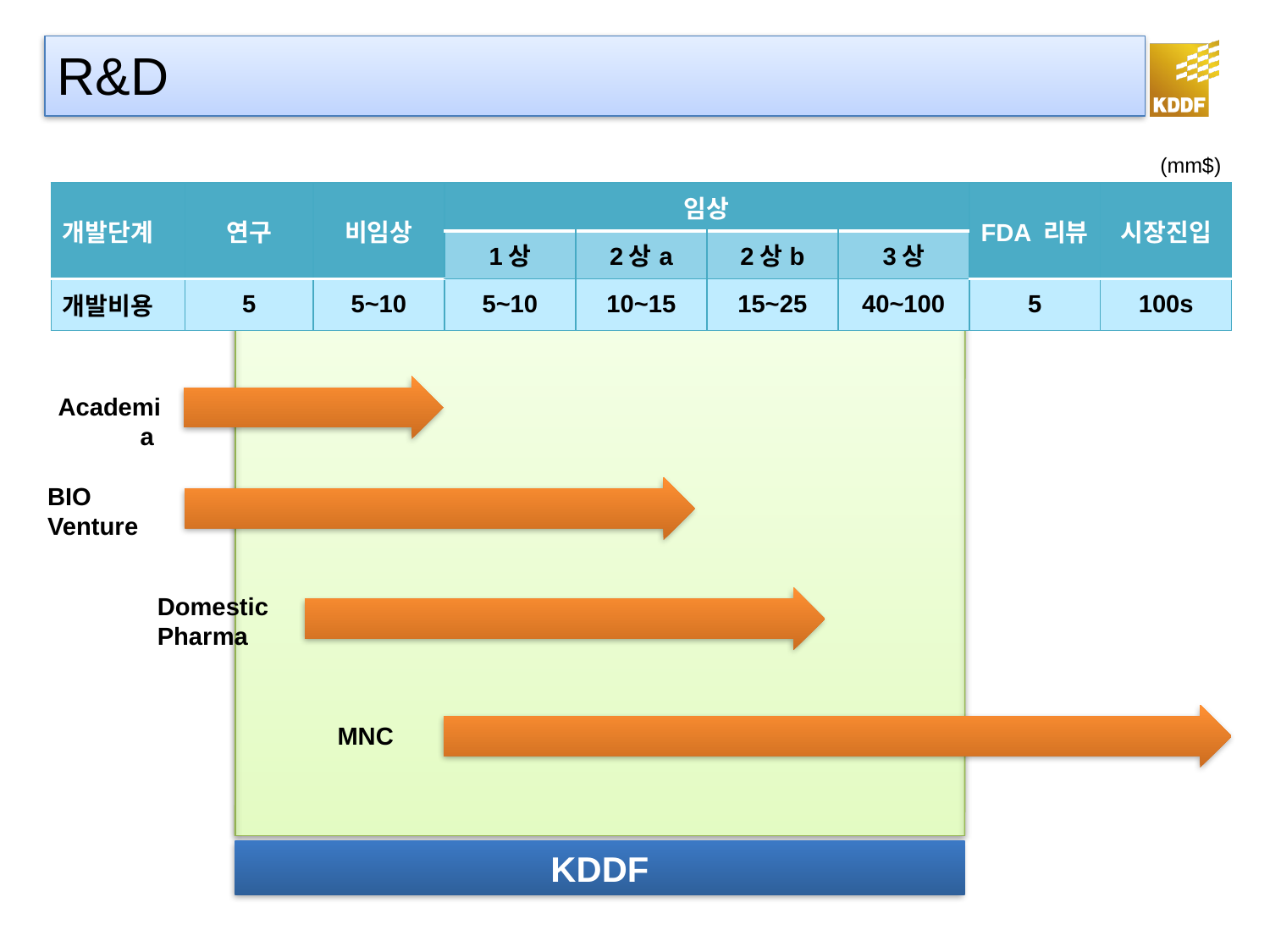

R&D
(mm$)
| 개발단계 | 연구 | 비임상 | 임상 |  |  |  | FDA 리뷰 | 시장진입 |
| --- | --- | --- | --- | --- | --- | --- | --- | --- |
|  |  |  | 1상 | 2상a | 2상b | 3상 |  |  |
| 개발비용 | 5 | 5~10 | 5~10 | 10~15 | 15~25 | 40~100 | 5 | 100s |

Academia
BIO Venture

Domestic Pharma

MNC
KDDF